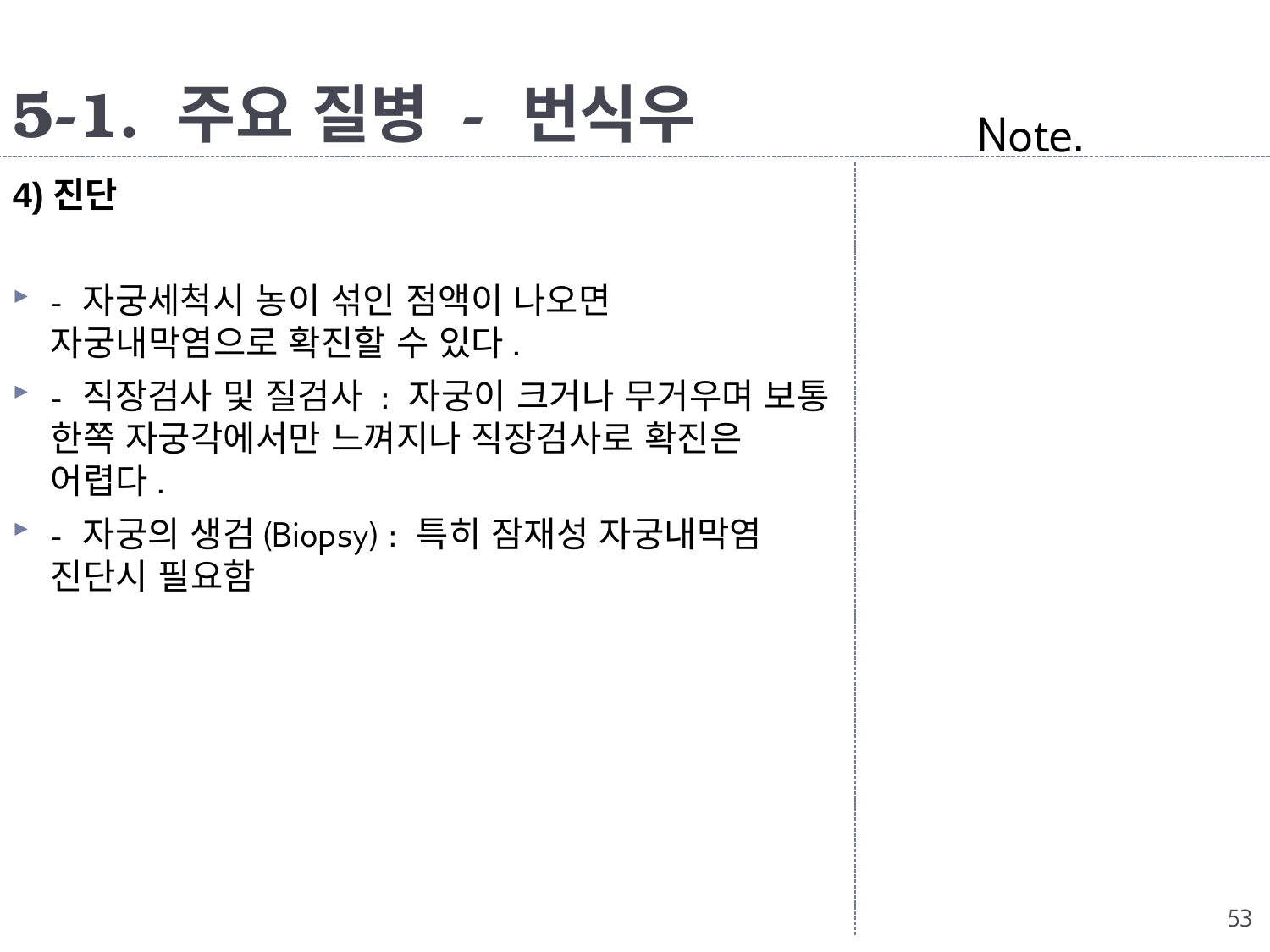

# 5-1. 주요 질병 - 번식우
Note.

4)진단

- 자궁세척시 농이 섞인 점액이 나오면 자궁내막염으로 확진할 수 있다.
- 직장검사 및 질검사 : 자궁이 크거나 무거우며 보통 한쪽 자궁각에서만 느껴지나 직장검사로 확진은 어렵다.
- 자궁의 생검(Biopsy) : 특히 잠재성 자궁내막염 진단시 필요함

53